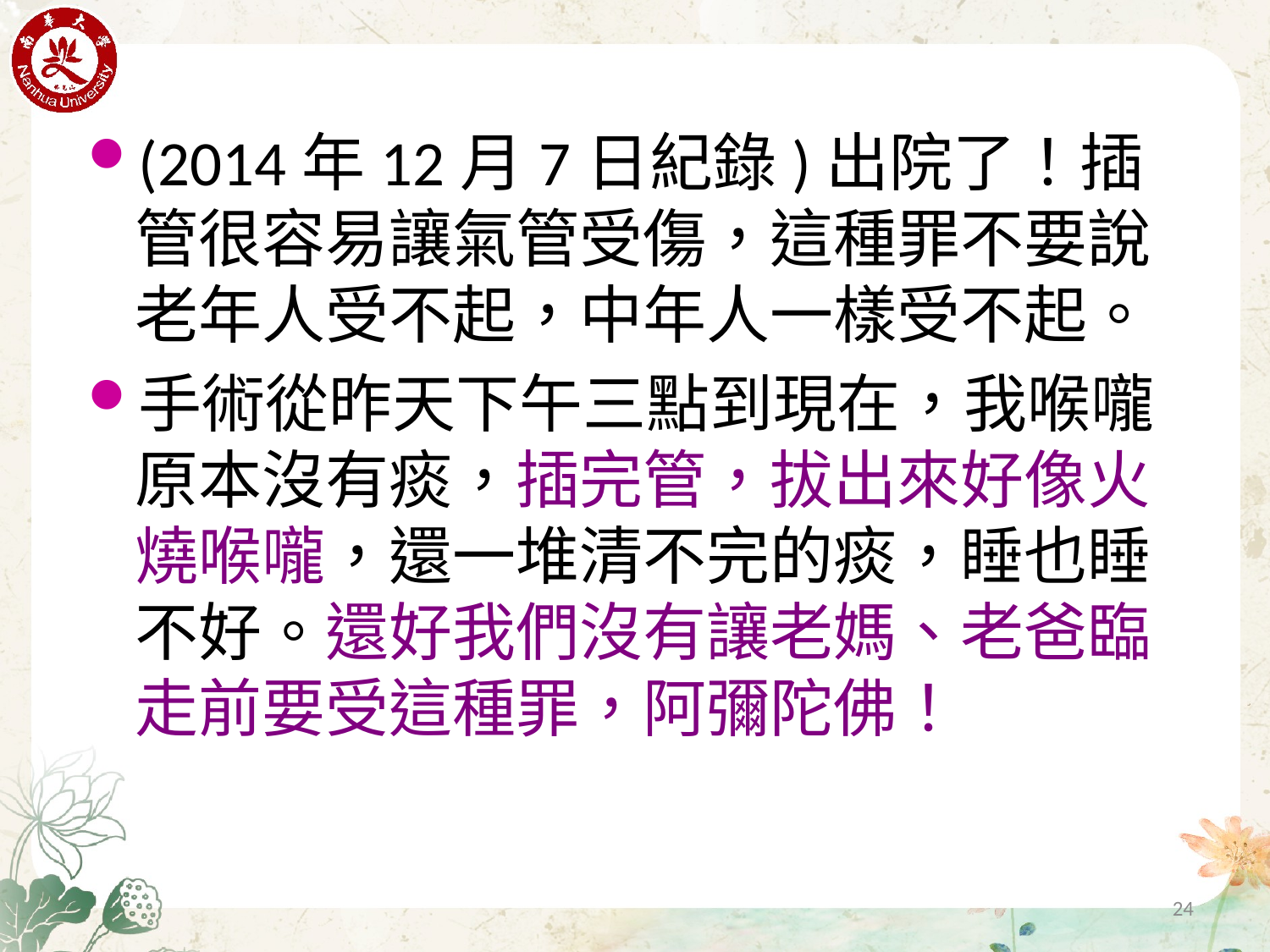

(2014年12月7日紀錄)出院了！插管很容易讓氣管受傷，這種罪不要說老年人受不起，中年人一樣受不起。
手術從昨天下午三點到現在，我喉嚨原本沒有痰，插完管，拔出來好像火燒喉嚨，還一堆清不完的痰，睡也睡不好。還好我們沒有讓老媽、老爸臨走前要受這種罪，阿彌陀佛！
24